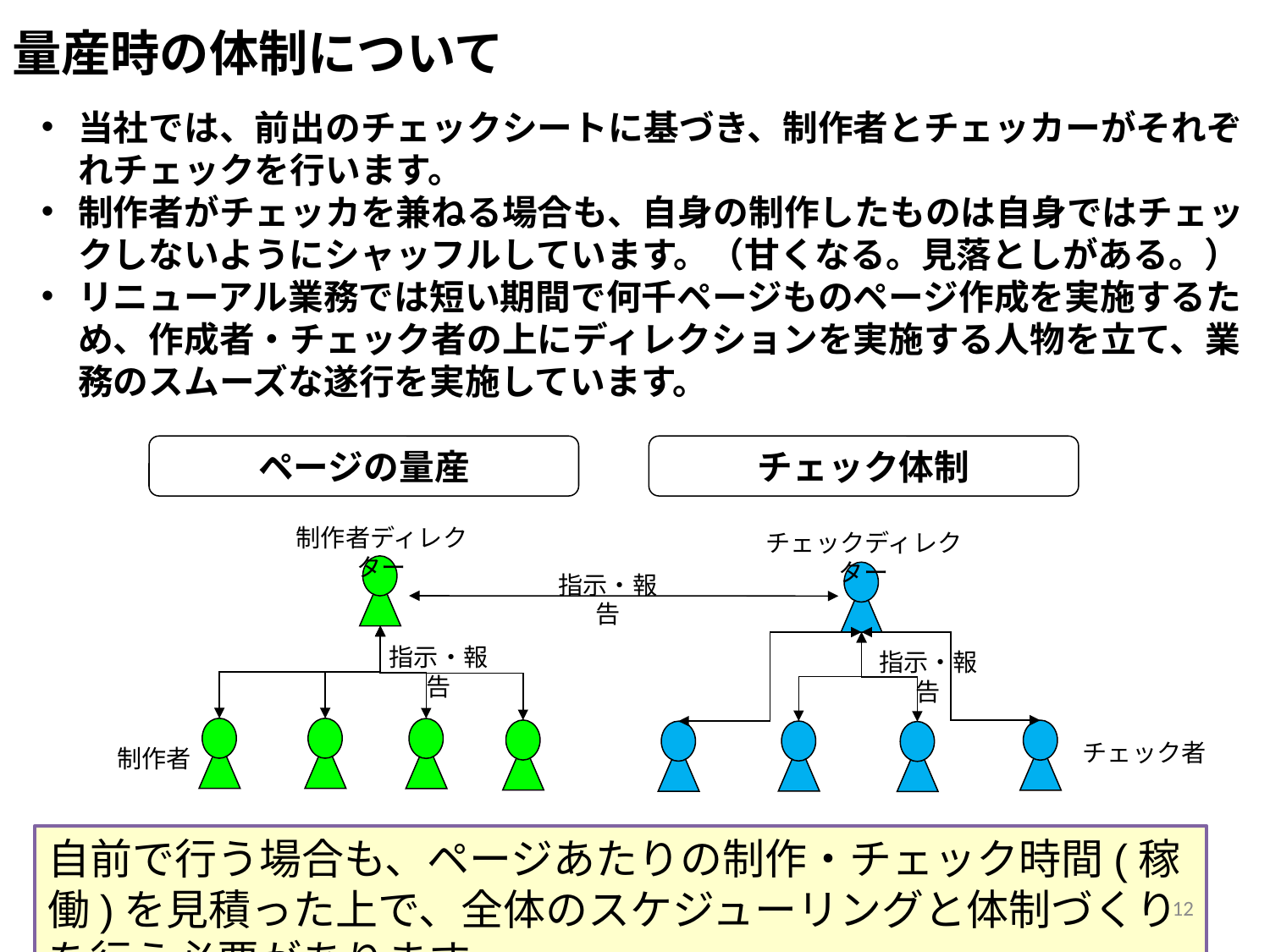

量産時の体制について
当社では、前出のチェックシートに基づき、制作者とチェッカーがそれぞれチェックを行います。
制作者がチェッカを兼ねる場合も、自身の制作したものは自身ではチェックしないようにシャッフルしています。（甘くなる。見落としがある。）
リニューアル業務では短い期間で何千ページものページ作成を実施するため、作成者・チェック者の上にディレクションを実施する人物を立て、業務のスムーズな遂行を実施しています。
ページの量産
チェック体制
制作者ディレクター
チェックディレクター

指示・報告

指示・報告
指示・報告

チェック者
制作者
自前で行う場合も、ページあたりの制作・チェック時間(稼働)を見積った上で、全体のスケジューリングと体制づくりを行う必要があります。
12